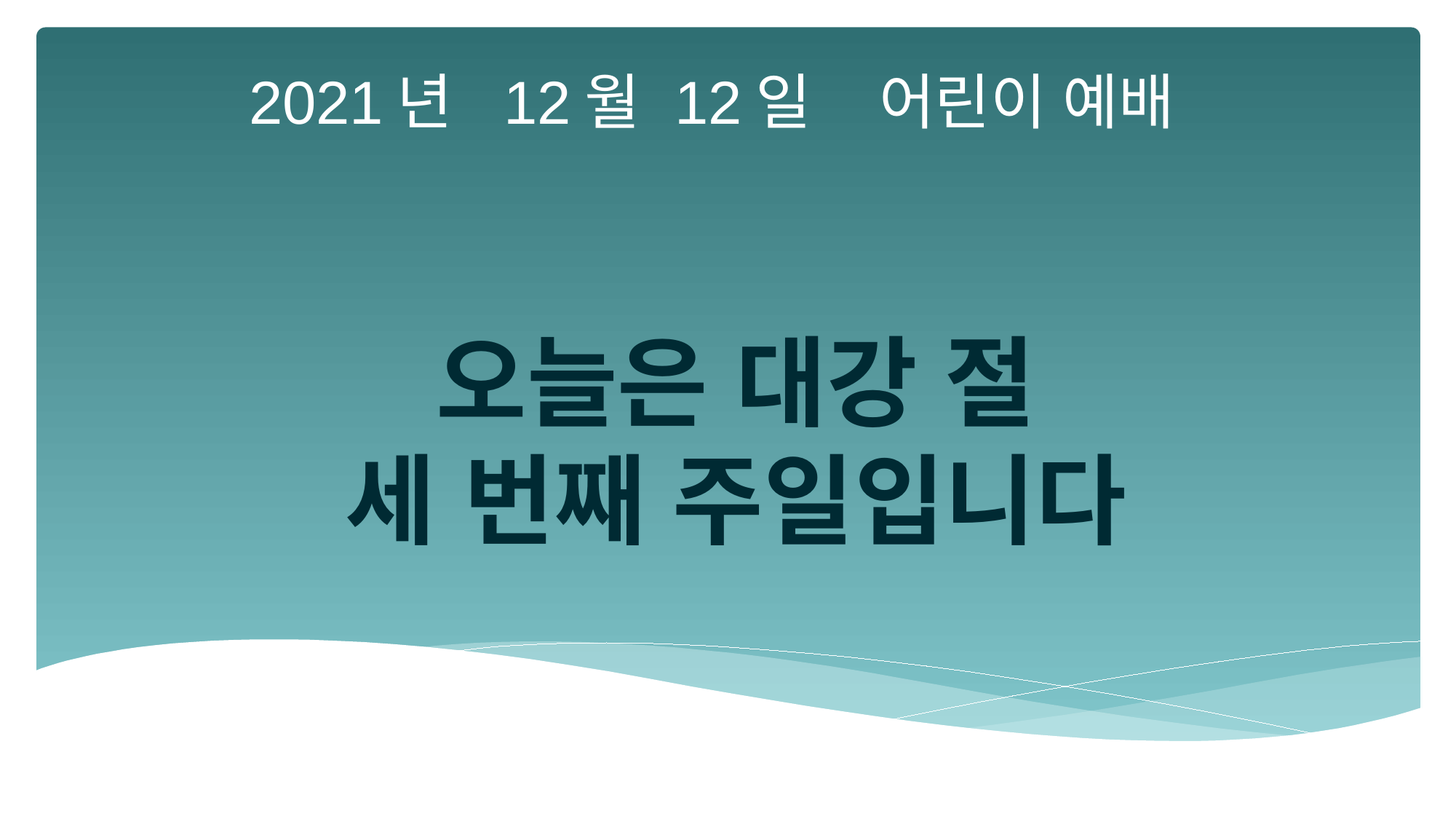

2021년  12월 12일    어린이 예배
오늘은 대강 절
세 번째 주일입니다